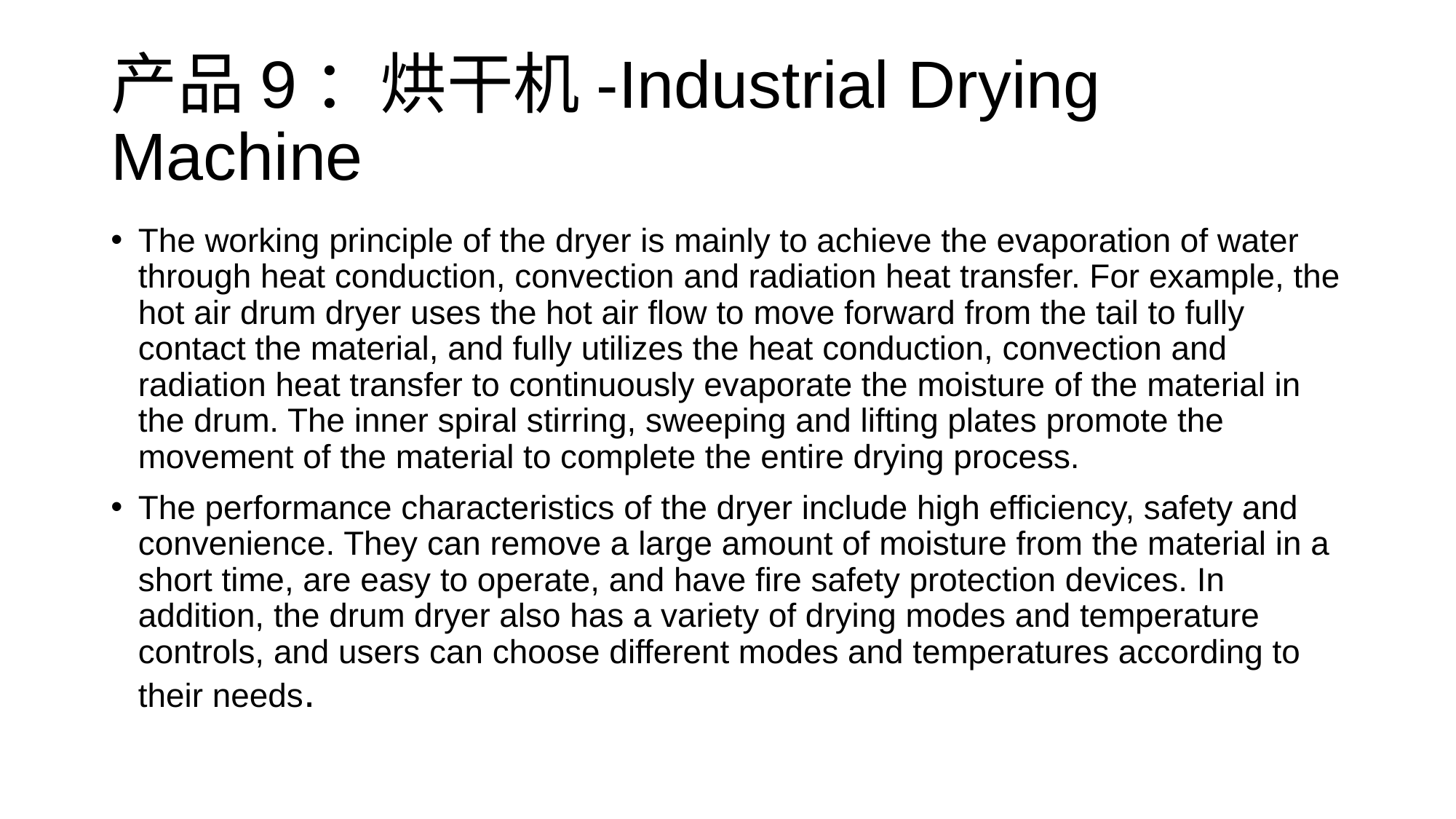

# 产品9：烘干机-Industrial Drying Machine
The working principle of the dryer is mainly to achieve the evaporation of water through heat conduction, convection and radiation heat transfer. For example, the hot air drum dryer uses the hot air flow to move forward from the tail to fully contact the material, and fully utilizes the heat conduction, convection and radiation heat transfer to continuously evaporate the moisture of the material in the drum. The inner spiral stirring, sweeping and lifting plates promote the movement of the material to complete the entire drying process.
The performance characteristics of the dryer include high efficiency, safety and convenience. They can remove a large amount of moisture from the material in a short time, are easy to operate, and have fire safety protection devices. In addition, the drum dryer also has a variety of drying modes and temperature controls, and users can choose different modes and temperatures according to their needs.